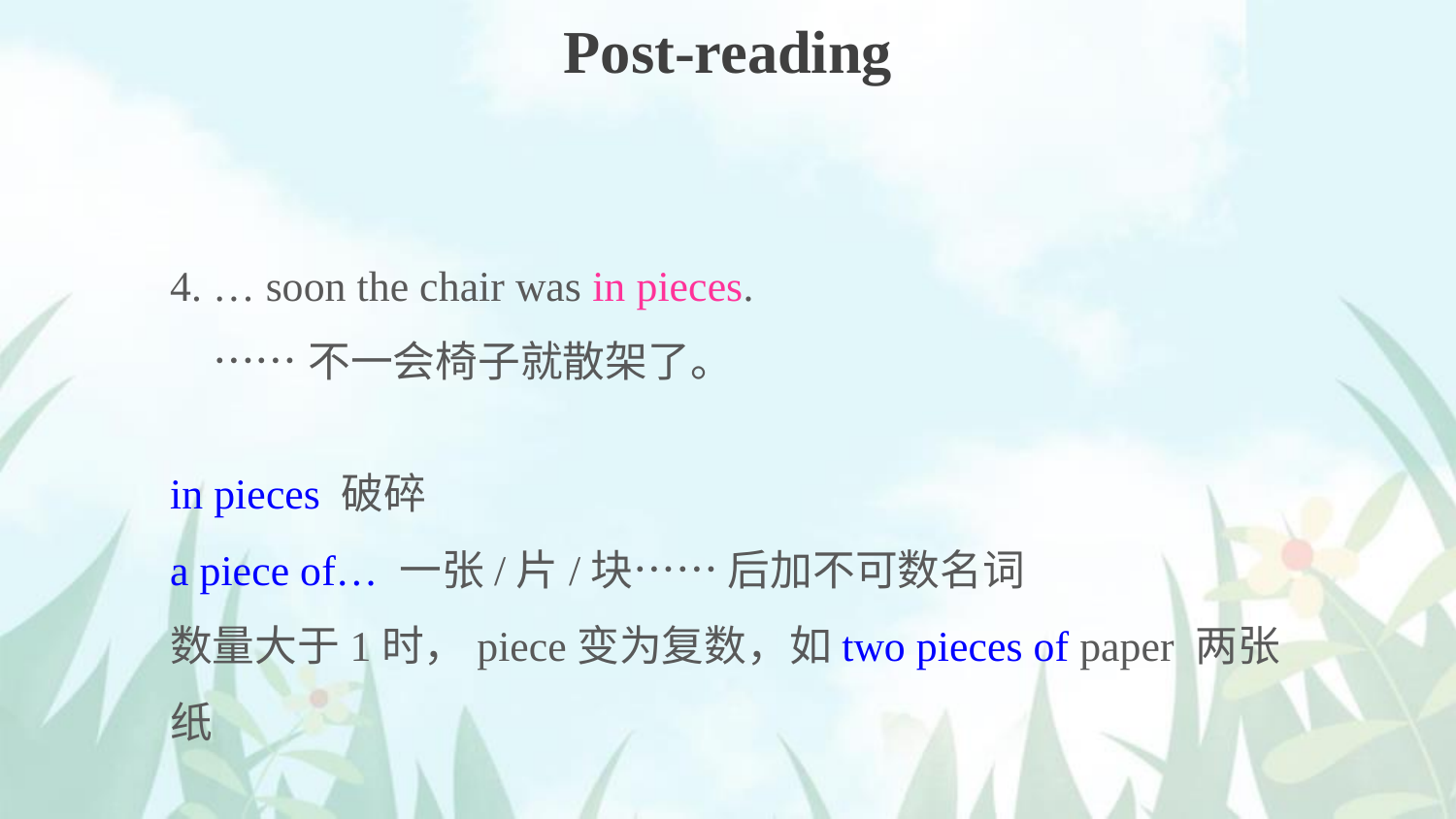

Post-reading
4. … soon the chair was in pieces.
……不一会椅子就散架了。
in pieces 破碎
a piece of… 一张/片/块…… 后加不可数名词
数量大于1时，piece变为复数，如two pieces of paper 两张纸